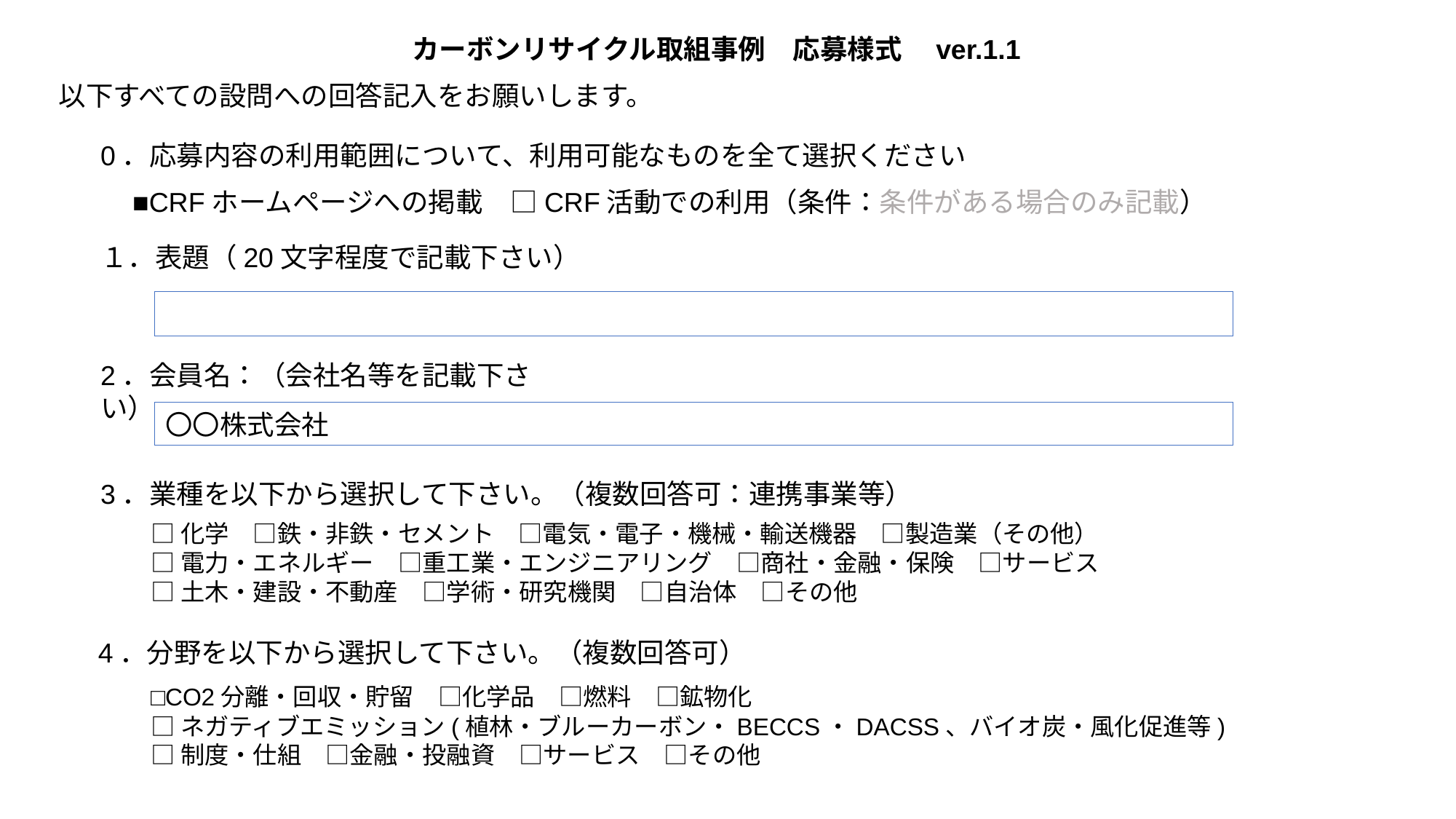

カーボンリサイクル取組事例　応募様式　ver.1.1
以下すべての設問への回答記入をお願いします。
0．応募内容の利用範囲について、利用可能なものを全て選択ください
■CRFホームページへの掲載　□CRF活動での利用（条件：条件がある場合のみ記載）
１．表題（20文字程度で記載下さい）

2．会員名：（会社名等を記載下さい）
〇〇株式会社
3．業種を以下から選択して下さい。（複数回答可：連携事業等）
□化学　□鉄・非鉄・セメント　□電気・電子・機械・輸送機器　□製造業（その他）
□電力・エネルギー　□重工業・エンジニアリング　□商社・金融・保険　□サービス
□土木・建設・不動産　□学術・研究機関　□自治体　□その他
4．分野を以下から選択して下さい。（複数回答可）
□CO2分離・回収・貯留　□化学品　□燃料　□鉱物化
□ネガティブエミッション(植林・ブルーカーボン・BECCS・DACSS、バイオ炭・風化促進等)
□制度・仕組　□金融・投融資　□サービス　□その他